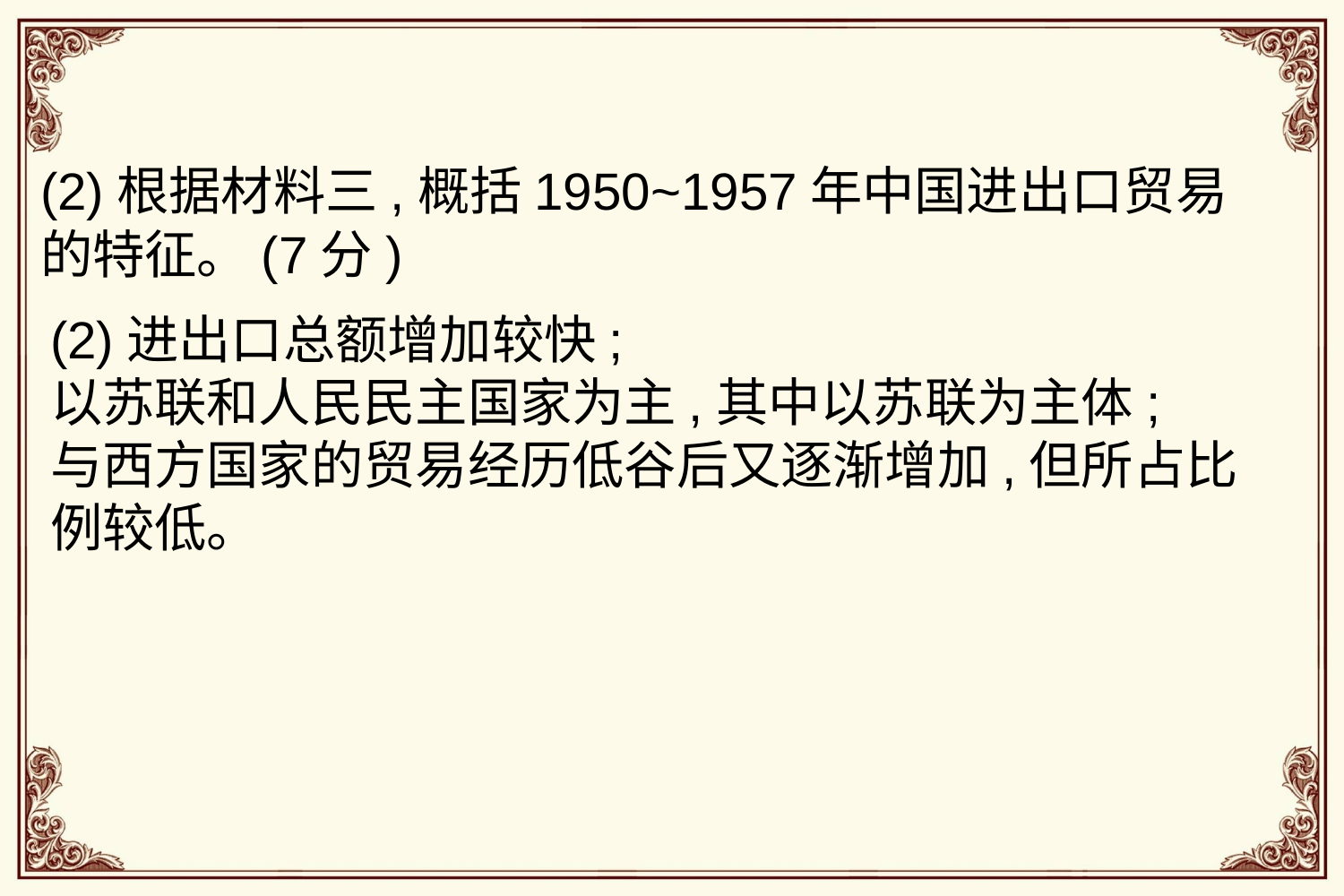

(2)根据材料三,概括1950~1957年中国进出口贸易的特征。(7分)
(2)进出口总额增加较快;
以苏联和人民民主国家为主,其中以苏联为主体;
与西方国家的贸易经历低谷后又逐渐增加,但所占比例较低。